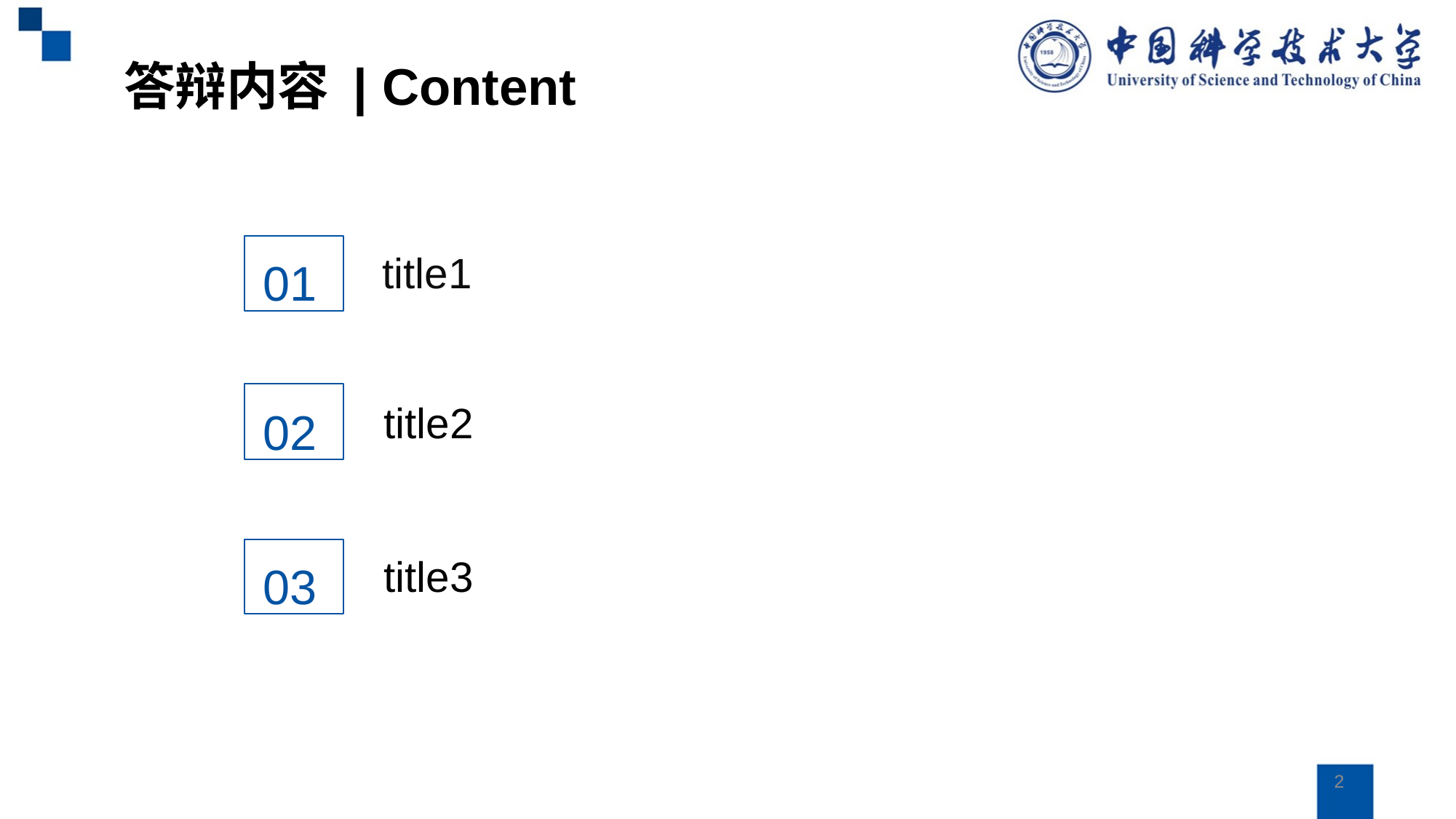

2
# 答辩内容 | Content
01
title1
02
title2
03
title3